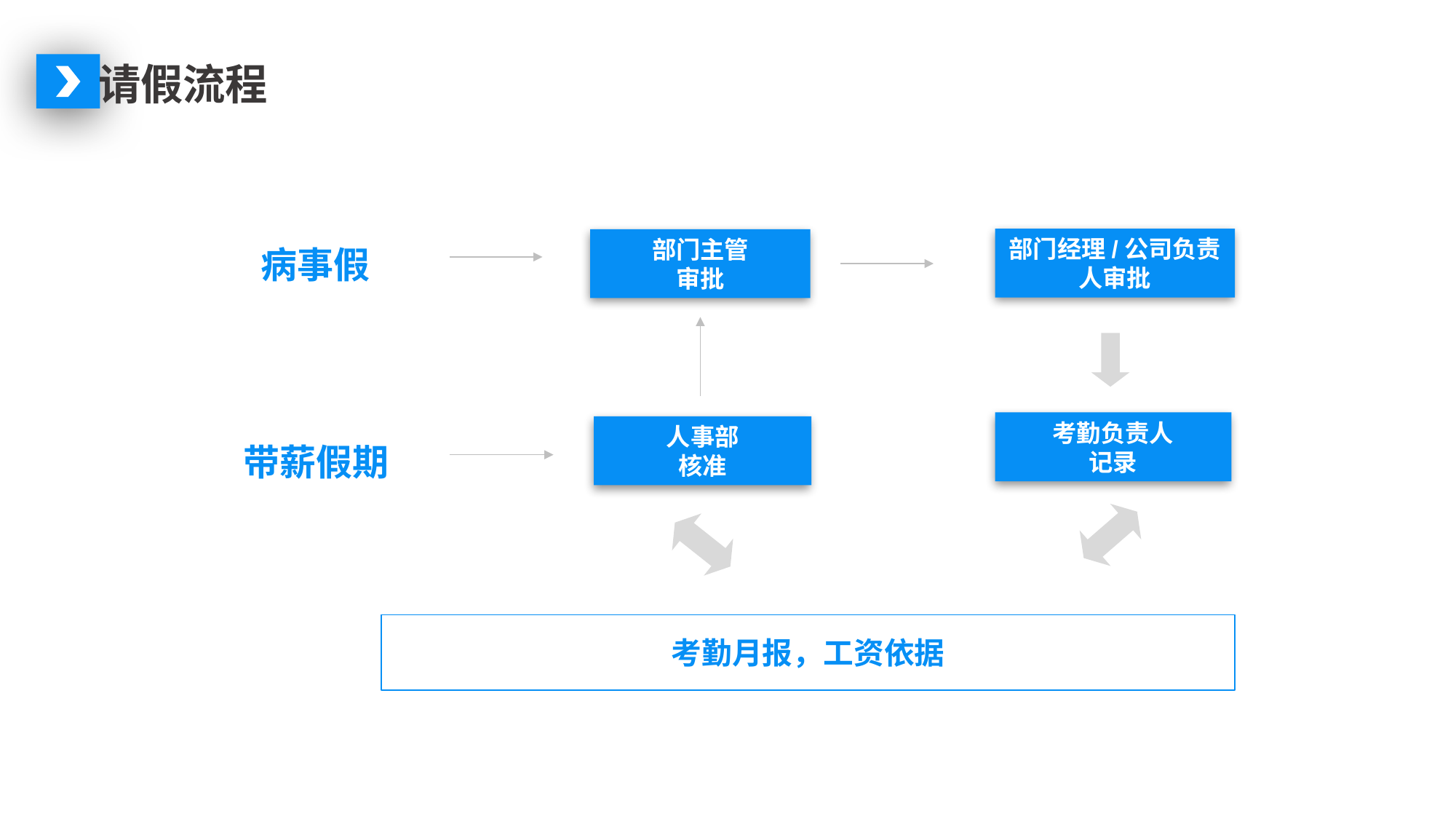

请假流程
部门经理/公司负责人审批
部门主管
审批
病事假

考勤负责人
记录
人事部
核准
带薪假期

考勤月报，工资依据